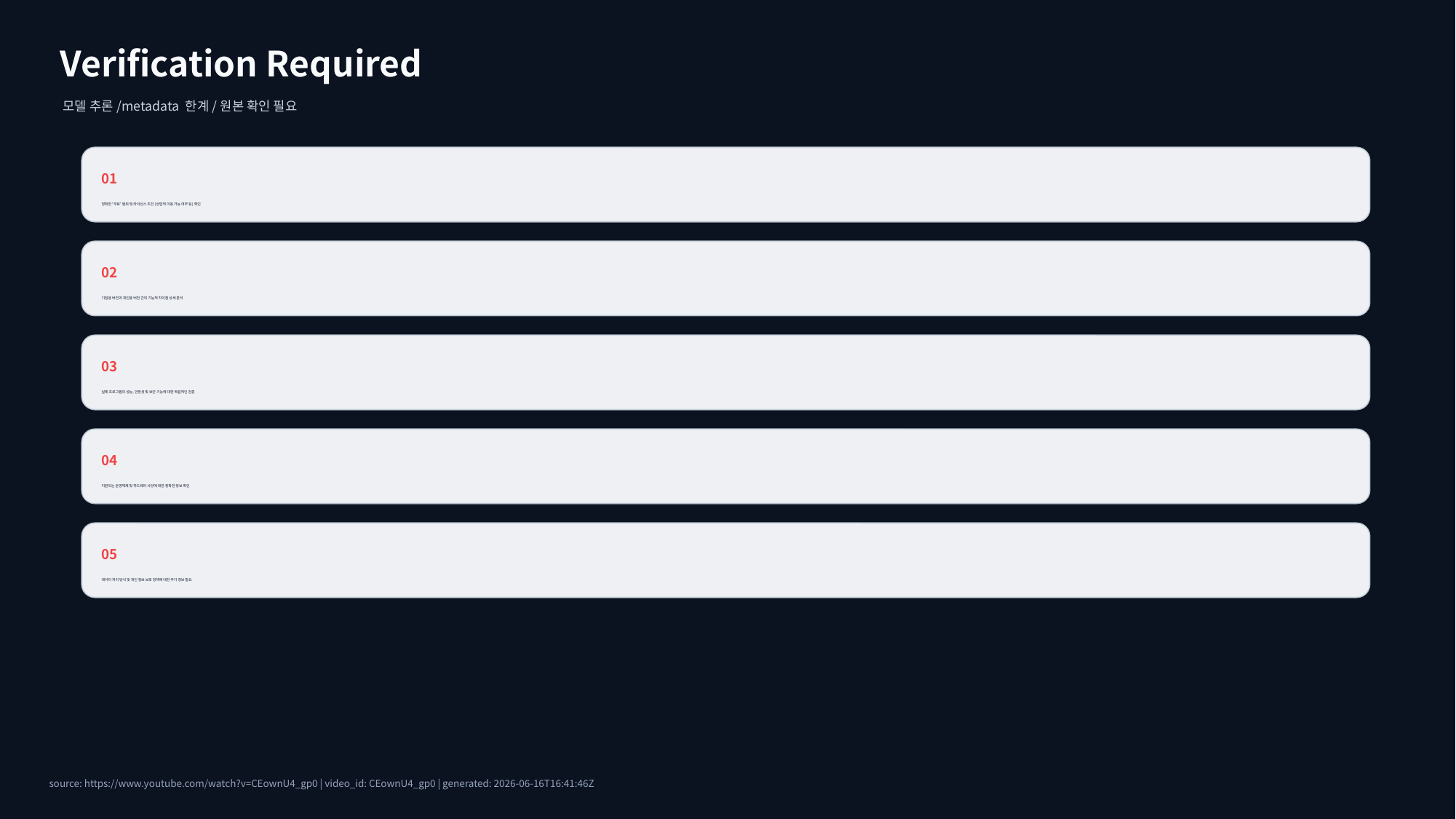

Verification Required
모델 추론/metadata 한계/원본 확인 필요

01
정확한 '무료' 범위 및 라이선스 조건 (상업적 이용 가능 여부 등) 확인

02
기업용 버전과 개인용 버전 간의 기능적 차이점 상세 분석

03
실제 프로그램의 성능, 안정성 및 보안 기능에 대한 독립적인 검증

04
지원되는 운영체제 및 하드웨어 사양에 대한 정확한 정보 확인

05
데이터 처리 방식 및 개인 정보 보호 정책에 대한 추가 정보 필요
source: https://www.youtube.com/watch?v=CEownU4_gp0 | video_id: CEownU4_gp0 | generated: 2026-06-16T16:41:46Z